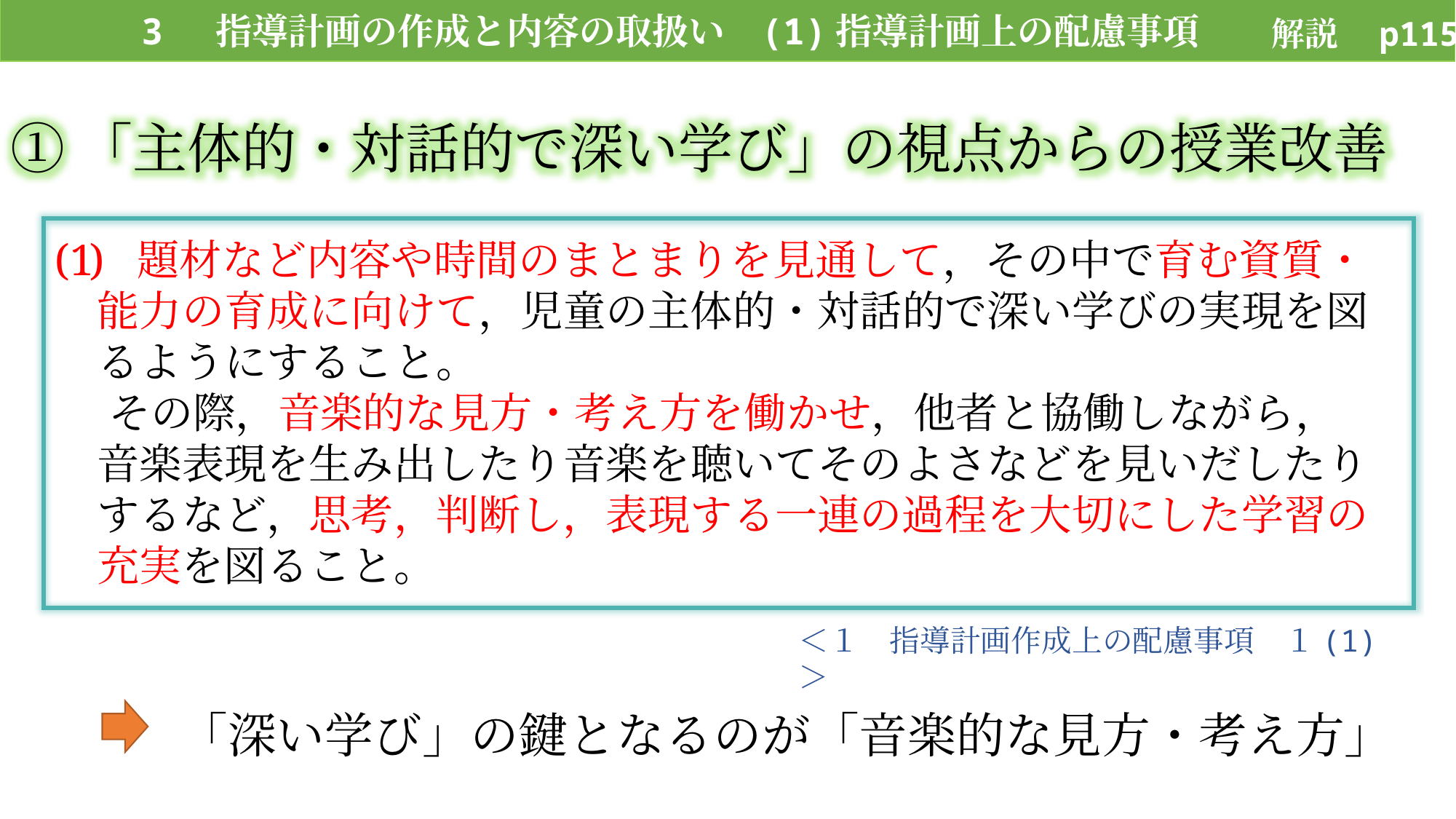

3  指導計画の作成と内容の取扱い   (1)指導計画上の配慮事項
解説　p115
①「主体的・対話的で深い学び」の視点からの授業改善

 題材など内容や時間のまとまりを見通して，その中で育む資質・
　能力の育成に向けて，児童の主体的・対話的で深い学びの実現を図
　るようにすること。
    その際，音楽的な見方・考え方を働かせ，他者と協働しながら，
　音楽表現を生み出したり音楽を聴いてそのよさなどを見いだしたり
　するなど，思考，判断し，表現する一連の過程を大切にした学習の
　充実を図ること。
＜１　指導計画作成上の配慮事項　１(1)＞
「深い学び」の鍵となるのが「音楽的な見方・考え方」